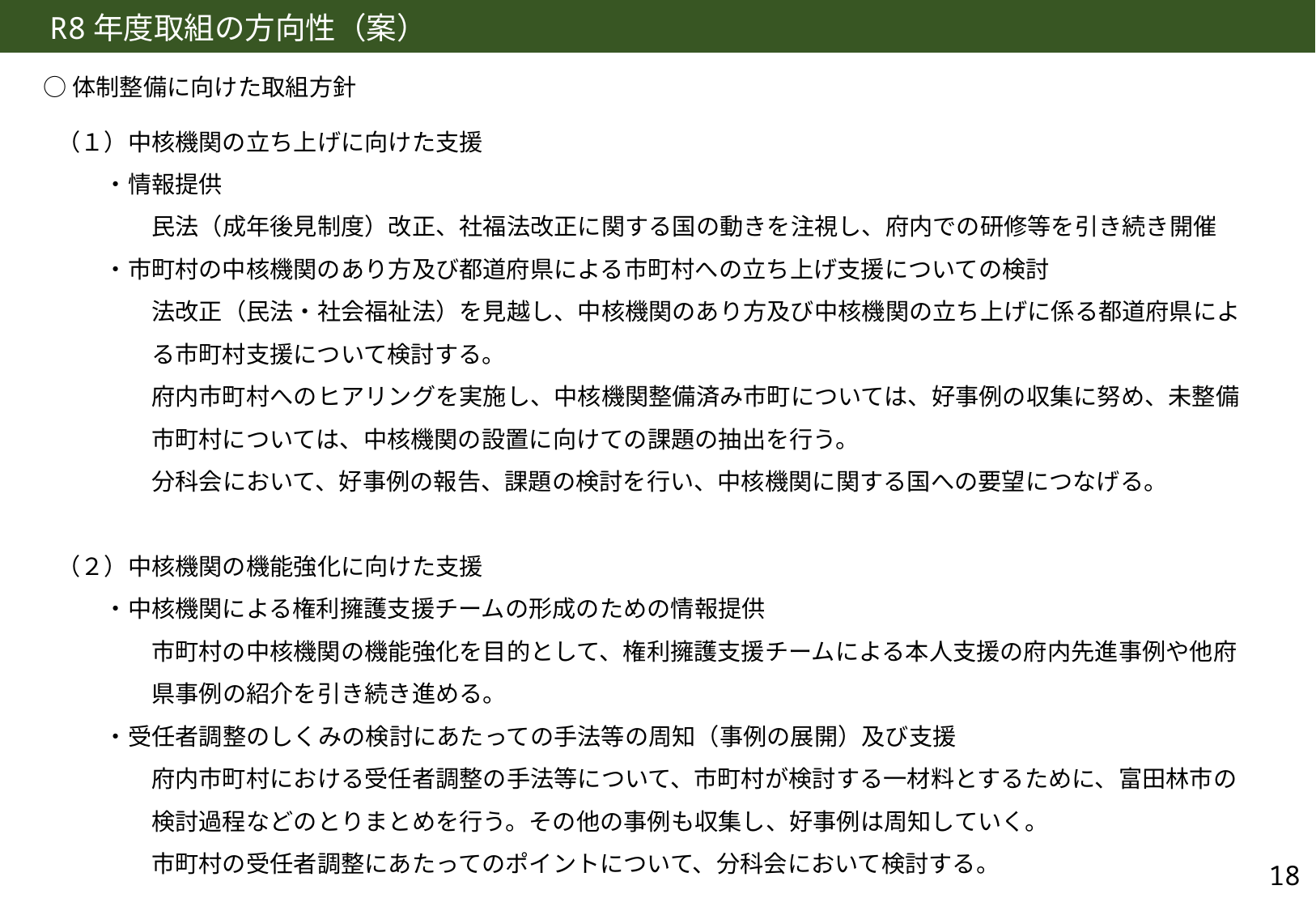

# R8年度取組の方向性（案）
○体制整備に向けた取組方針
（１）中核機関の立ち上げに向けた支援
　　・情報提供
　　　　民法（成年後見制度）改正、社福法改正に関する国の動きを注視し、府内での研修等を引き続き開催
　　・市町村の中核機関のあり方及び都道府県による市町村への立ち上げ支援についての検討
　　　　法改正（民法・社会福祉法）を見越し、中核機関のあり方及び中核機関の立ち上げに係る都道府県によ
　　　　る市町村支援について検討する。
　　　　府内市町村へのヒアリングを実施し、中核機関整備済み市町については、好事例の収集に努め、未整備
　　　　市町村については、中核機関の設置に向けての課題の抽出を行う。
　　　　分科会において、好事例の報告、課題の検討を行い、中核機関に関する国への要望につなげる。

（２）中核機関の機能強化に向けた支援
　　・中核機関による権利擁護支援チームの形成のための情報提供
　　　　市町村の中核機関の機能強化を目的として、権利擁護支援チームによる本人支援の府内先進事例や他府
　　　　県事例の紹介を引き続き進める。
　　・受任者調整のしくみの検討にあたっての手法等の周知（事例の展開）及び支援
　　　　府内市町村における受任者調整の手法等について、市町村が検討する一材料とするために、富田林市の
　　　　検討過程などのとりまとめを行う。その他の事例も収集し、好事例は周知していく。
　　　　市町村の受任者調整にあたってのポイントについて、分科会において検討する。
18